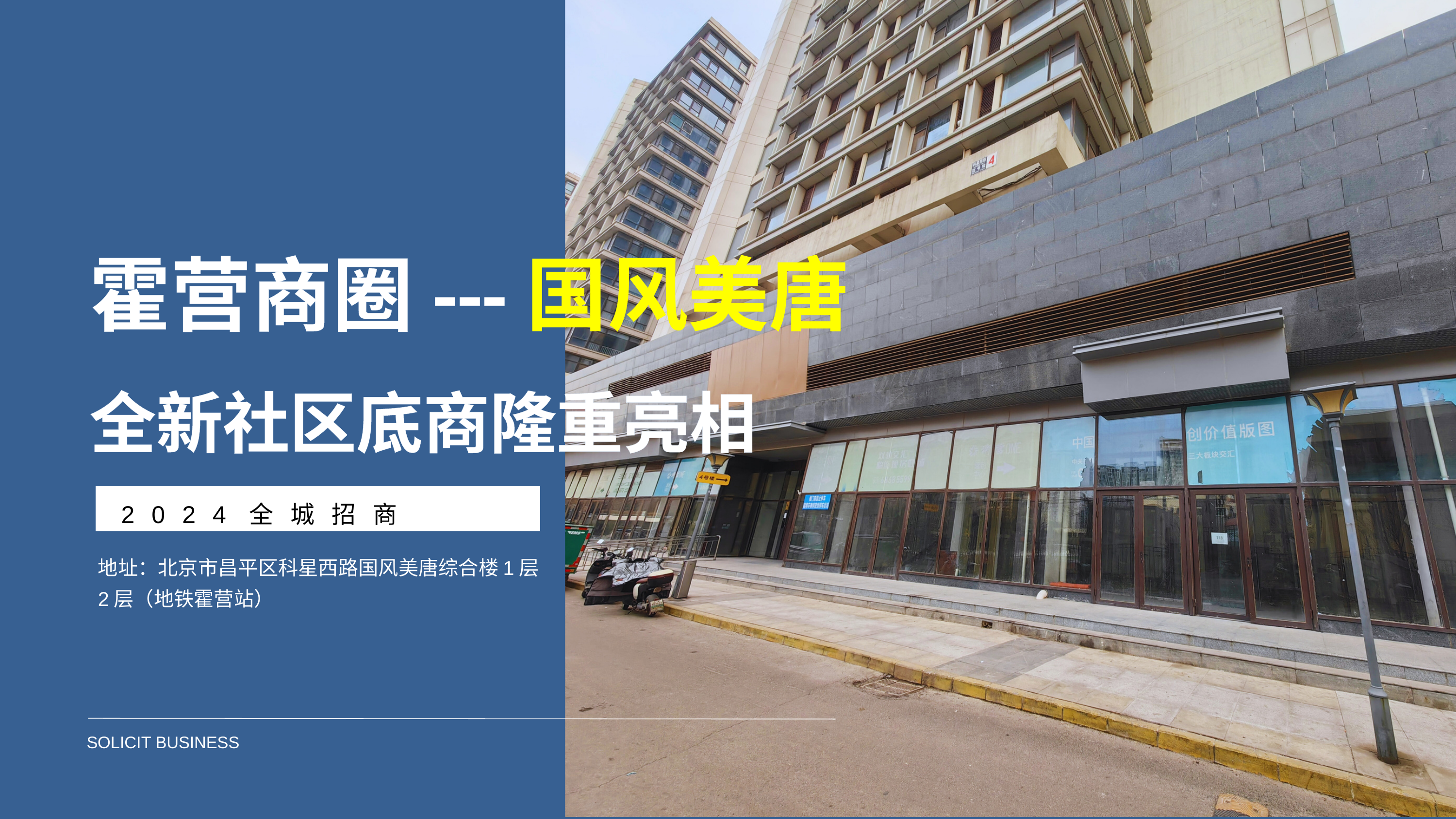

| 产品销售PPT模板 | Product Sales PPT Template |
| --- | --- |
霍营商圈---国风美唐
全新社区底商隆重亮相

2024全城招商
地址：北京市昌平区科星西路国风美唐综合楼1层2层（地铁霍营站）

SOLICIT BUSINESS